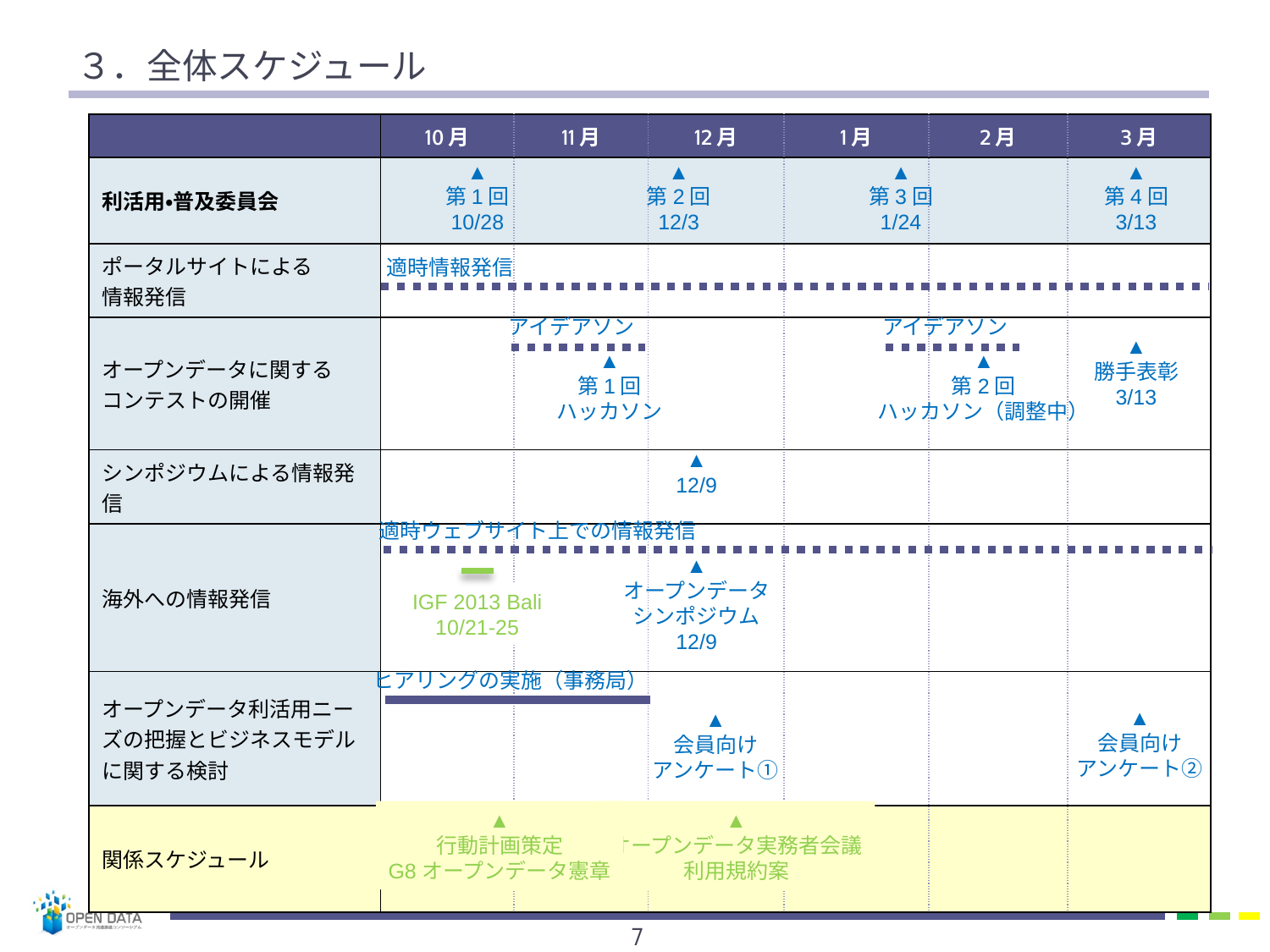

# ３．全体スケジュール
|  | 10月 | 11月 | 12月 | 1月 | 2月 | 3月 |
| --- | --- | --- | --- | --- | --- | --- |
| 利活用・普及委員会 |  |  |  |  |  |  |
| ポータルサイトによる 情報発信 |  |  |  |  |  |  |
| オープンデータに関する コンテストの開催 |  |  |  |  |  |  |
| シンポジウムによる情報発信 |  |  |  |  |  |  |
| 海外への情報発信 |  |  |  |  |  |  |
| オープンデータ利活用ニーズの把握とビジネスモデルに関する検討 |  |  |  |  |  |  |
| 関係スケジュール |  |  |  |  |  |  |
▲
第4回
3/13
▲
第3回
1/24
▲
第1回
10/28
▲
第2回
12/3
適時情報発信
アイデアソン
アイデアソン
▲
勝手表彰
3/13
▲
第1回
ハッカソン
▲
第2回
ハッカソン（調整中）

▲
12/9
適時ウェブサイト上での情報発信
▲
オープンデータ
シンポジウム
12/9
IGF 2013 Bali
10/21-25
ヒアリングの実施（事務局）
▲
会員向け
アンケート②
▲
会員向け
アンケート①
▲
行動計画策定
G8オープンデータ憲章
▲
オープンデータ実務者会議
利用規約案
7